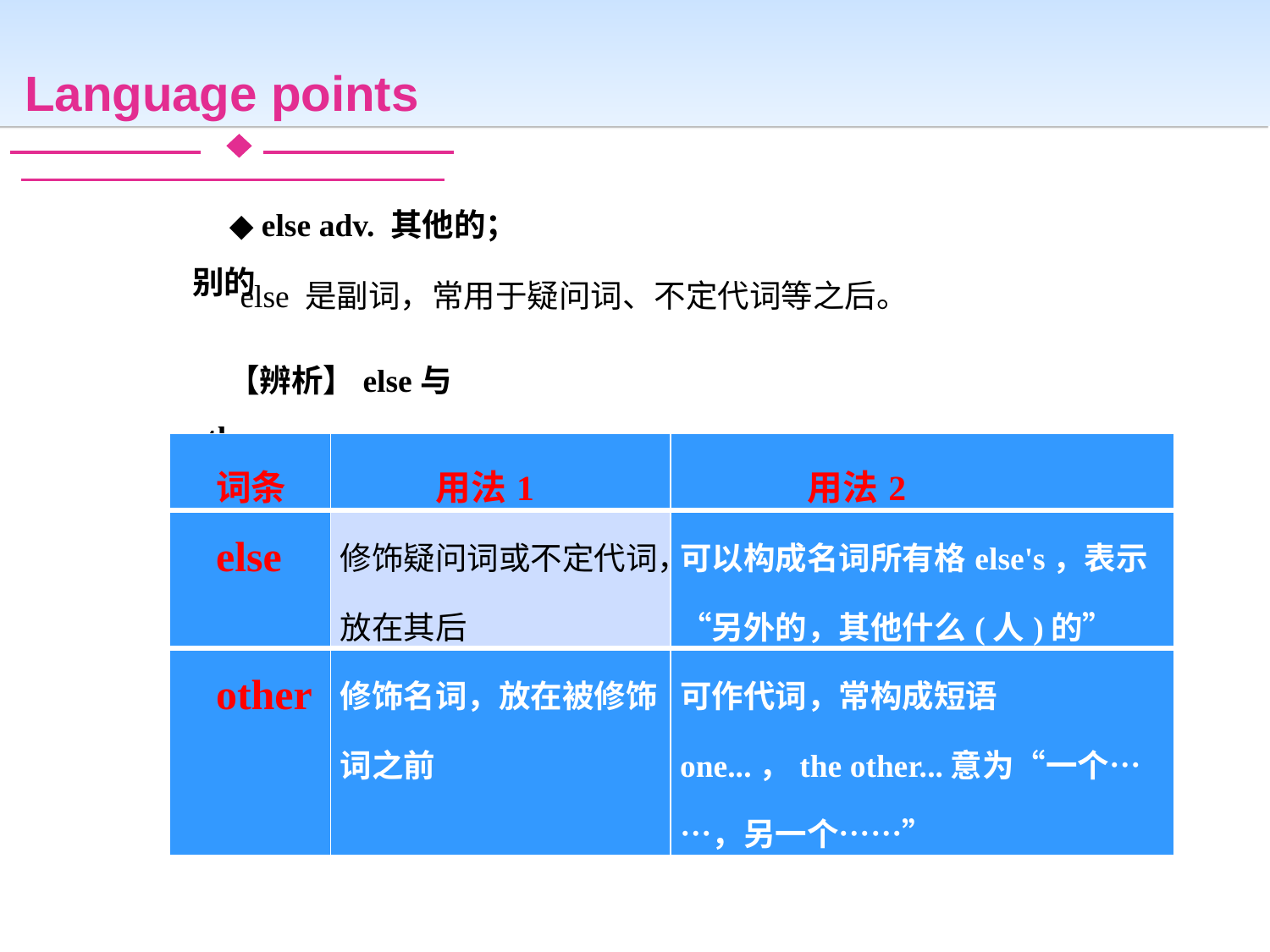

Language points

◆ else adv. 其他的；别的
else 是副词，常用于疑问词、不定代词等之后。
【辨析】else与other
| 词条 | 用法1 | 用法2 |
| --- | --- | --- |
| else | 修饰疑问词或不定代词，放在其后 | 可以构成名词所有格else's，表示“另外的，其他什么(人)的” |
| other | 修饰名词，放在被修饰词之前 | 可作代词，常构成短语one...，the other...意为“一个……，另一个……” |